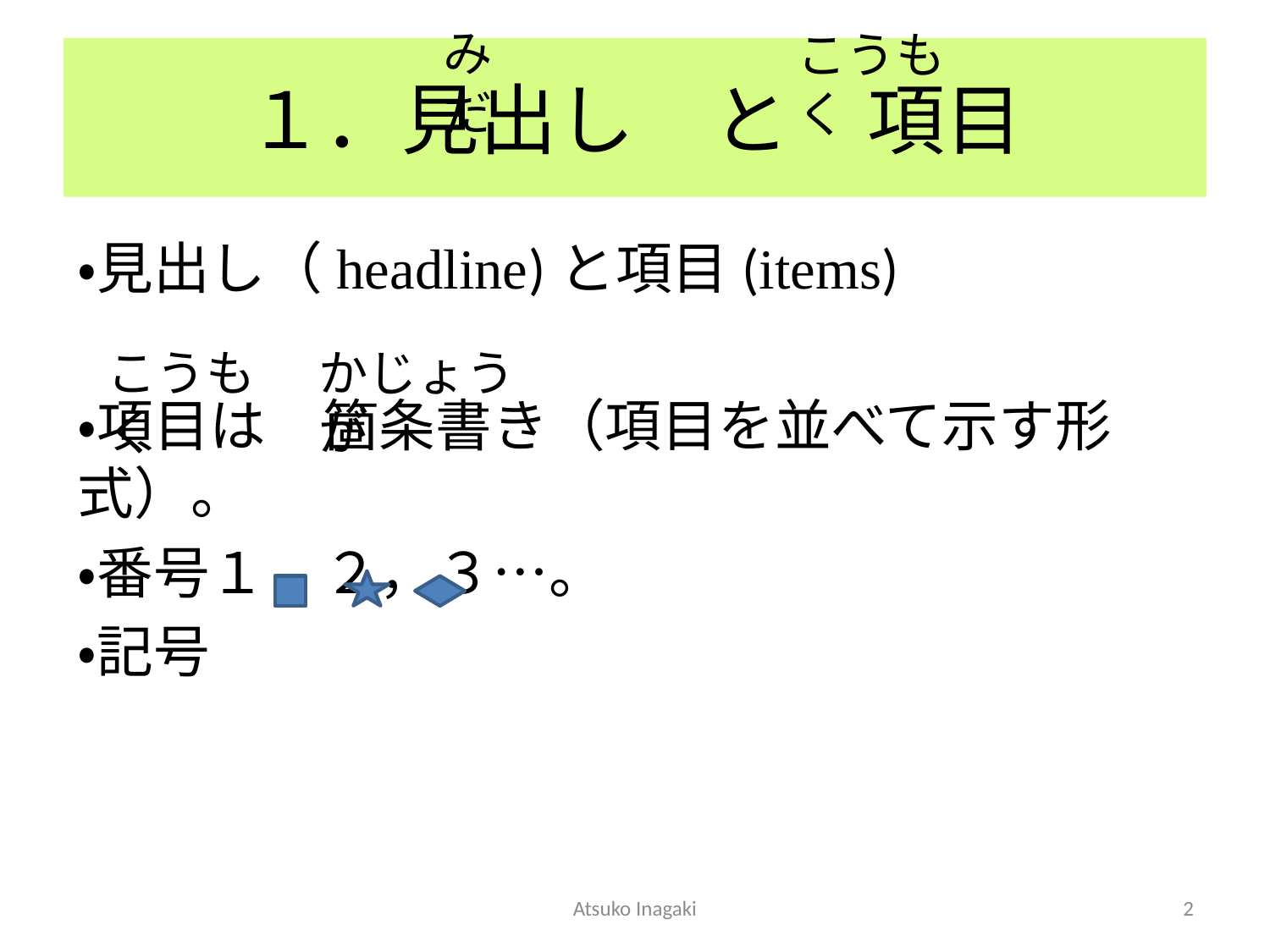

み　だ
こうもく
# １．見出し　と　項目
・見出し（headline)と項目(items)

・項目は　箇条書き（項目を並べて示す形式）。
・番号１，２，３…。
・記号
こうもく
かじょうが

Atsuko Inagaki
2